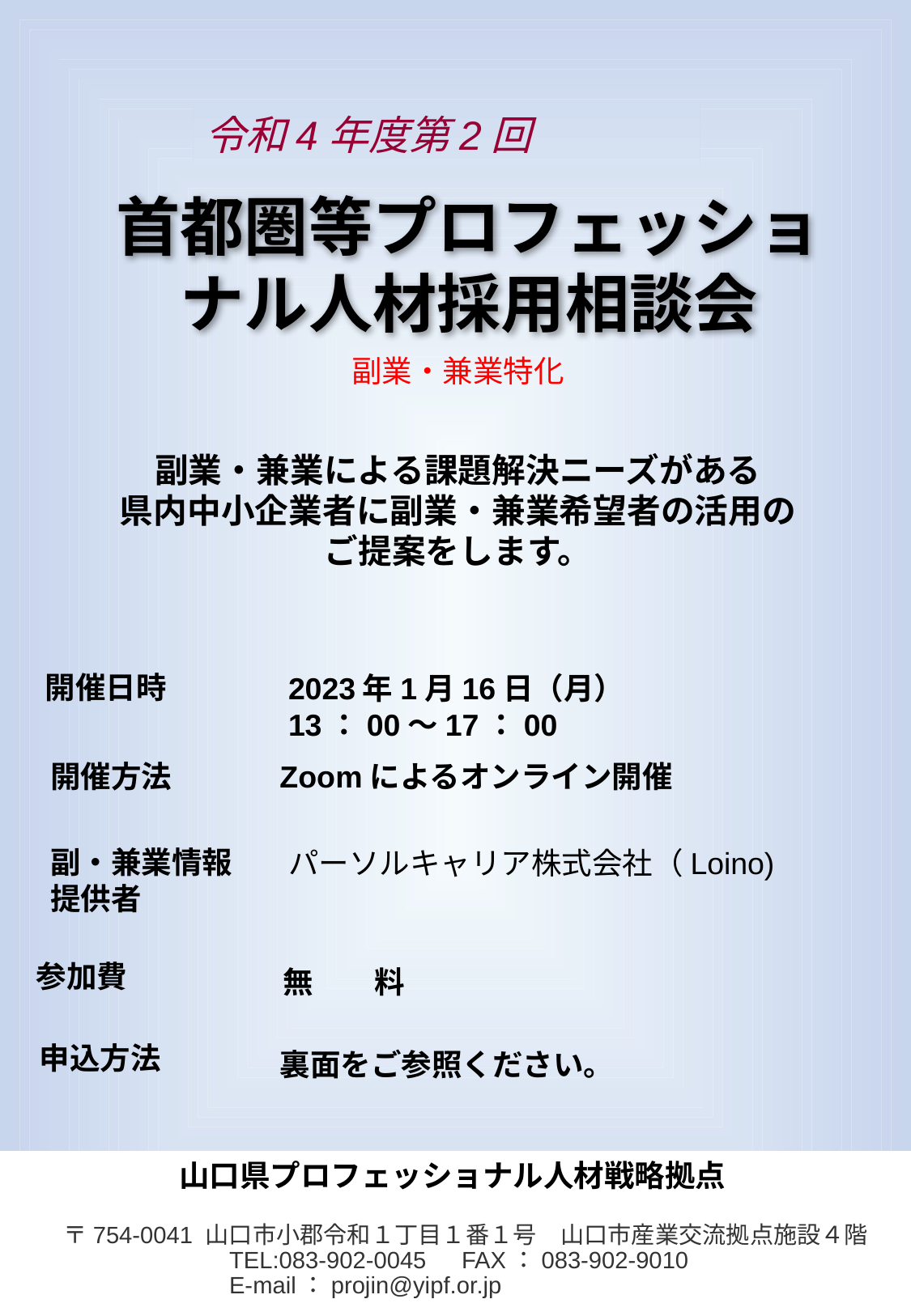

令和4年度第2回
首都圏等プロフェッショナル人材採用相談会
副業・兼業特化
副業・兼業による課題解決ニーズがある
県内中小企業者に副業・兼業希望者の活用の
ご提案をします。
開催日時
2023年1月16日（月）
13：00～17：00
Zoomによるオンライン開催
開催方法
副・兼業情報
提供者
パーソルキャリア株式会社（Loino)
参加費
無　　料
申込方法
裏面をご参照ください。
山口県プロフェッショナル人材戦略拠点

〒754-0041 山口市小郡令和１丁目１番１号　山口市産業交流拠点施設４階
 　　　　　　 TEL:083-902-0045　FAX：083-902-9010
 　　　　　　 E-mail：projin@yipf.or.jp